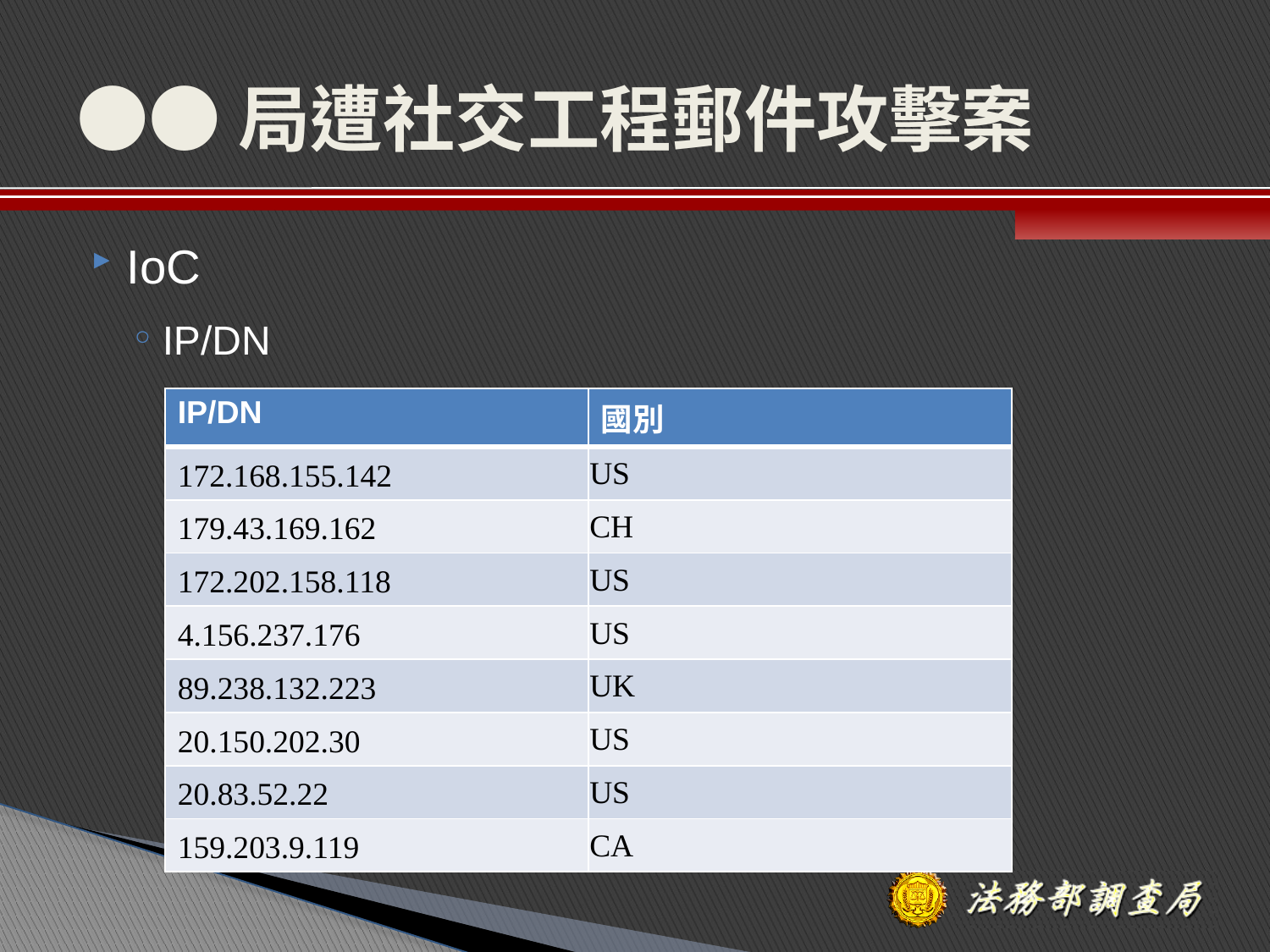

# ●●局遭社交工程郵件攻擊案
IoC
IP/DN
| IP/DN | 國別 |
| --- | --- |
| 172.168.155.142 | US |
| 179.43.169.162 | CH |
| 172.202.158.118 | US |
| 4.156.237.176 | US |
| 89.238.132.223 | UK |
| 20.150.202.30 | US |
| 20.83.52.22 | US |
| 159.203.9.119 | CA |